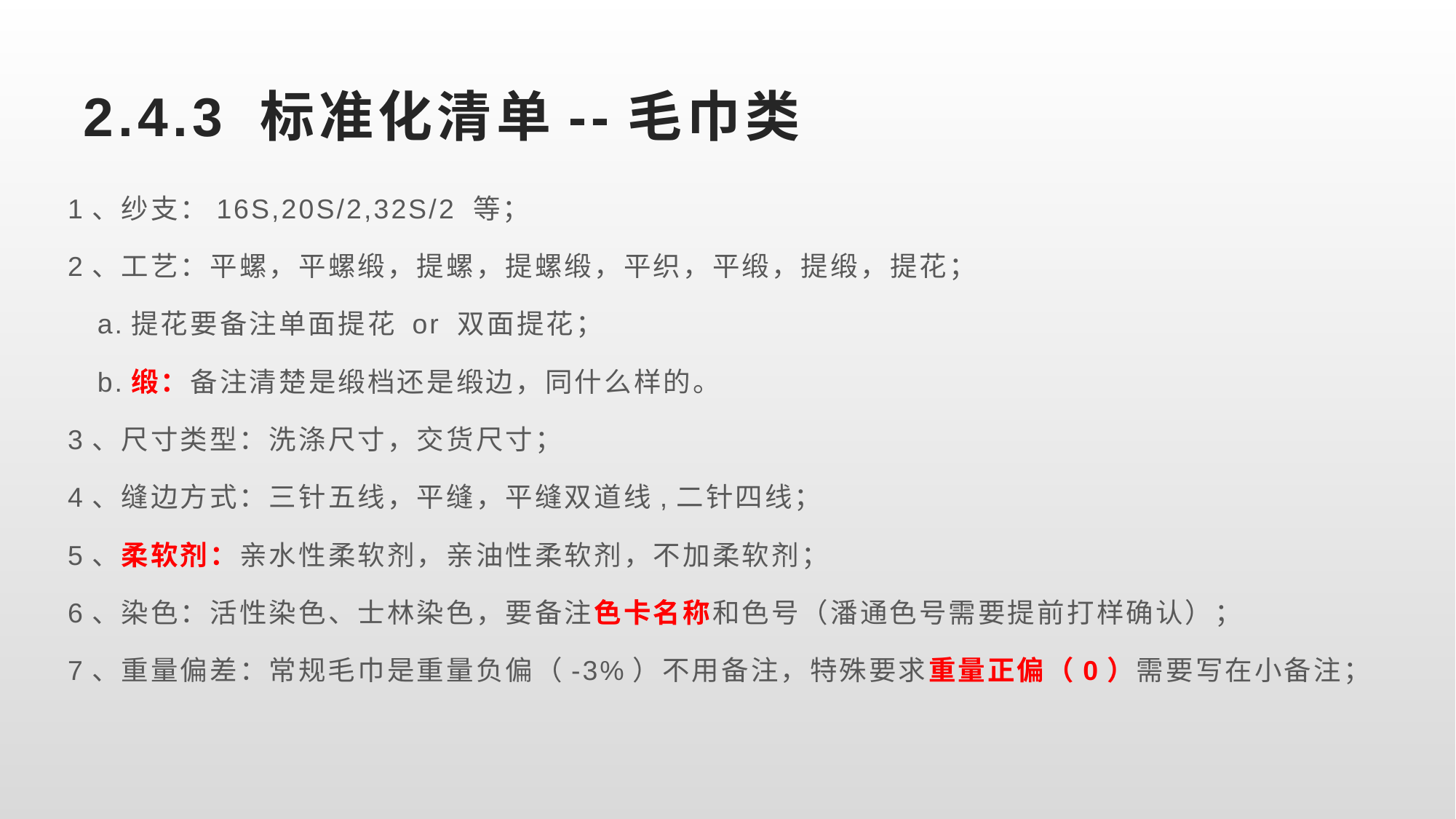

# 2.4.3 标准化清单--毛巾类
1、纱支：16S,20S/2,32S/2 等；
2、工艺：平螺，平螺缎，提螺，提螺缎，平织，平缎，提缎，提花；
   a.提花要备注单面提花 or 双面提花；
   b.缎：备注清楚是缎档还是缎边，同什么样的。
3、尺寸类型：洗涤尺寸，交货尺寸；
4、缝边方式：三针五线，平缝，平缝双道线,二针四线；
5、柔软剂：亲水性柔软剂，亲油性柔软剂，不加柔软剂；
6、染色：活性染色、士林染色，要备注色卡名称和色号（潘通色号需要提前打样确认）；
7、重量偏差：常规毛巾是重量负偏（-3%）不用备注，特殊要求重量正偏（0）需要写在小备注；

22